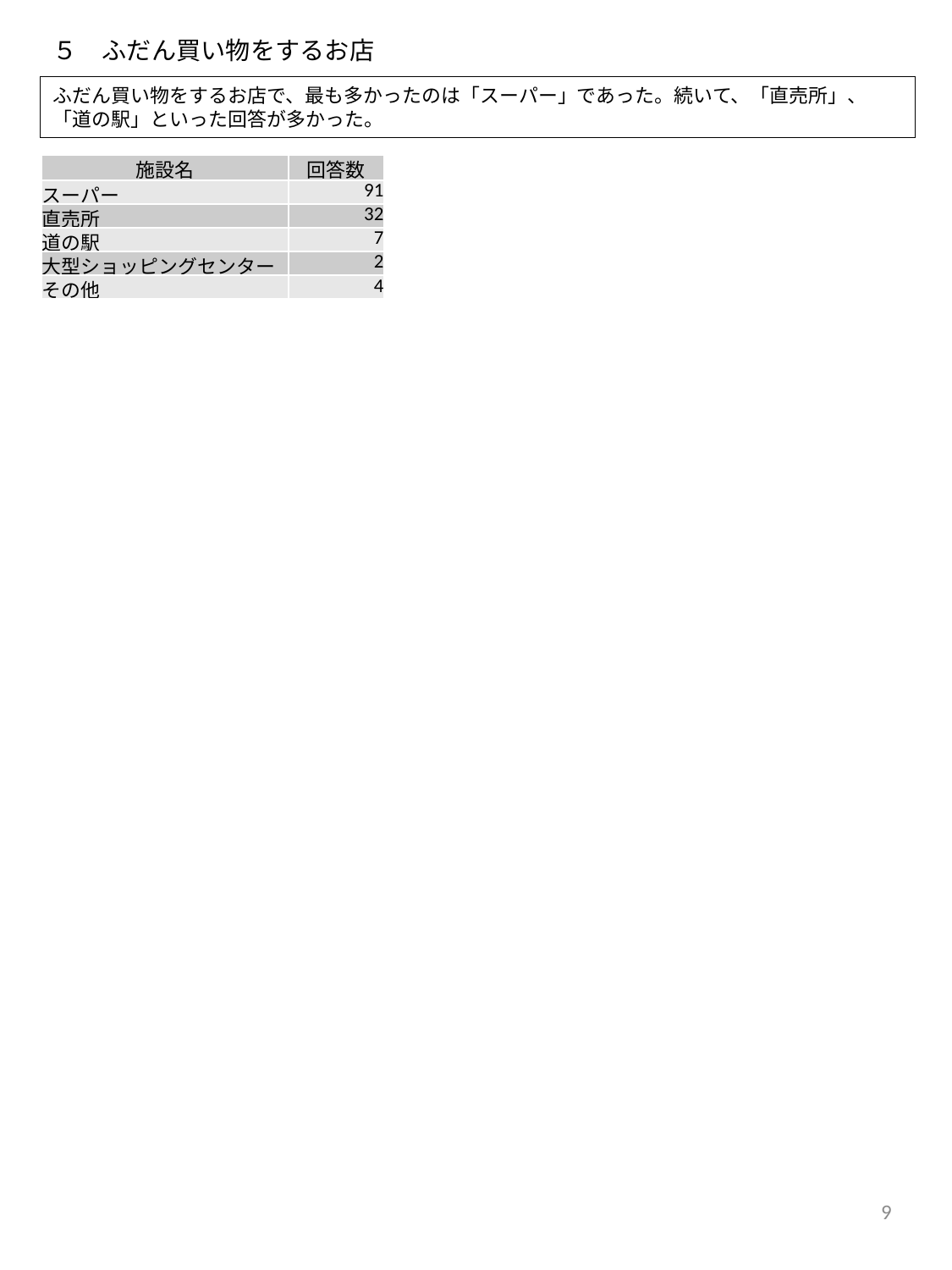

５　ふだん買い物をするお店
ふだん買い物をするお店で、最も多かったのは「スーパー」であった。続いて、「直売所」、「道の駅」といった回答が多かった。
| 施設名 | 回答数 |
| --- | --- |
| スーパー | 91 |
| 直売所 | 32 |
| 道の駅 | 7 |
| 大型ショッピングセンター | 2 |
| その他 | 4 |
9